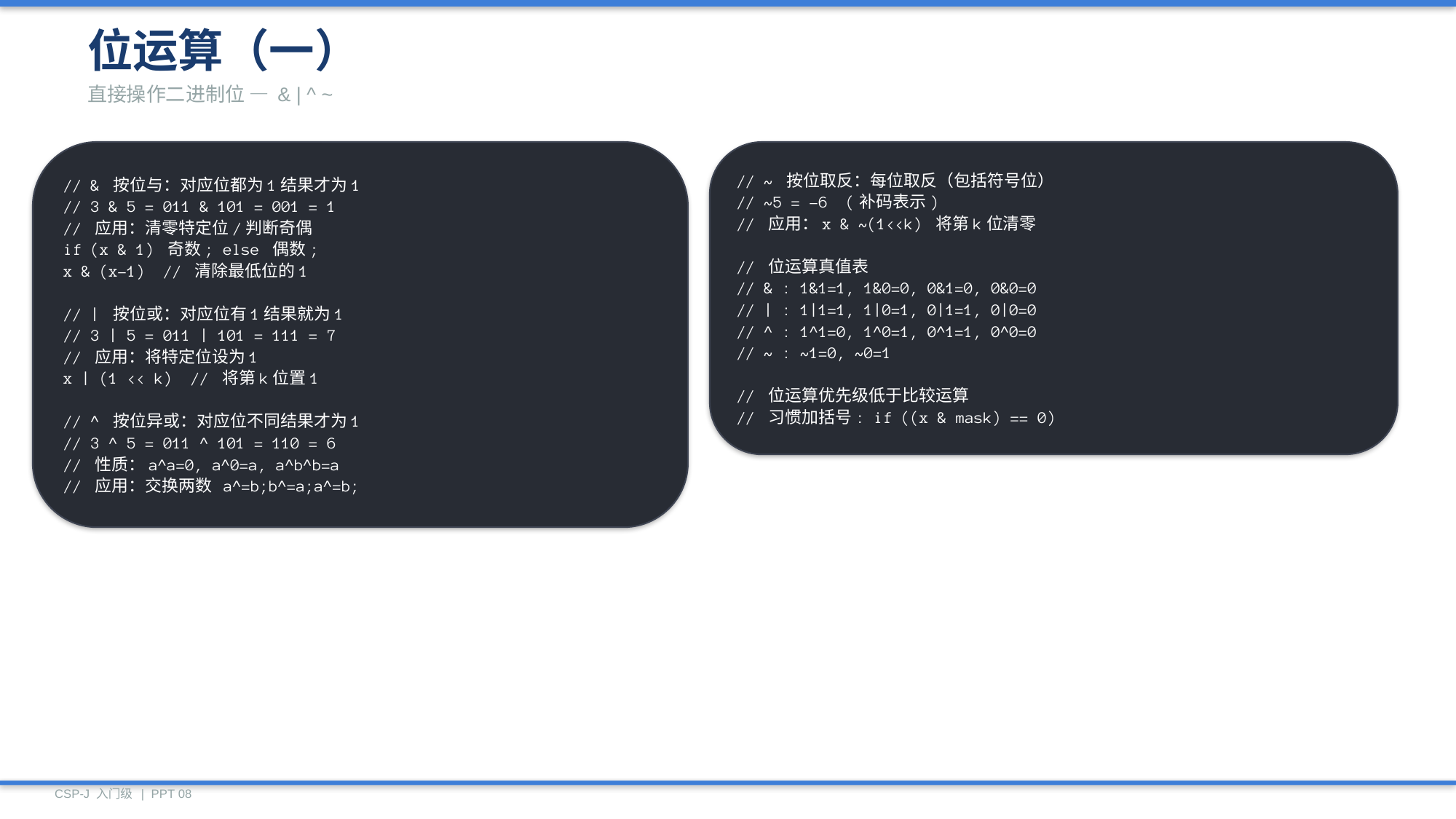

位运算（一）
直接操作二进制位 — & | ^ ~
// & 按位与：对应位都为1结果才为1
// 3 & 5 = 011 & 101 = 001 = 1
// 应用：清零特定位/判断奇偶
if (x & 1) 奇数; else 偶数;
x & (x-1)  // 清除最低位的1

// | 按位或：对应位有1结果就为1
// 3 | 5 = 011 | 101 = 111 = 7
// 应用：将特定位设为1
x | (1 << k)  // 将第k位置1

// ^ 按位异或：对应位不同结果才为1
// 3 ^ 5 = 011 ^ 101 = 110 = 6
// 性质：a^a=0, a^0=a, a^b^b=a
// 应用：交换两数  a^=b;b^=a;a^=b;
// ~ 按位取反：每位取反（包括符号位）
// ~5 = -6  (补码表示)
// 应用：x & ~(1<<k) 将第k位清零

// 位运算真值表
// & : 1&1=1, 1&0=0, 0&1=0, 0&0=0
// | : 1|1=1, 1|0=1, 0|1=1, 0|0=0
// ^ : 1^1=0, 1^0=1, 0^1=1, 0^0=0
// ~ : ~1=0, ~0=1

// 位运算优先级低于比较运算
// 习惯加括号: if ((x & mask) == 0)

CSP-J 入门级  |  PPT 08